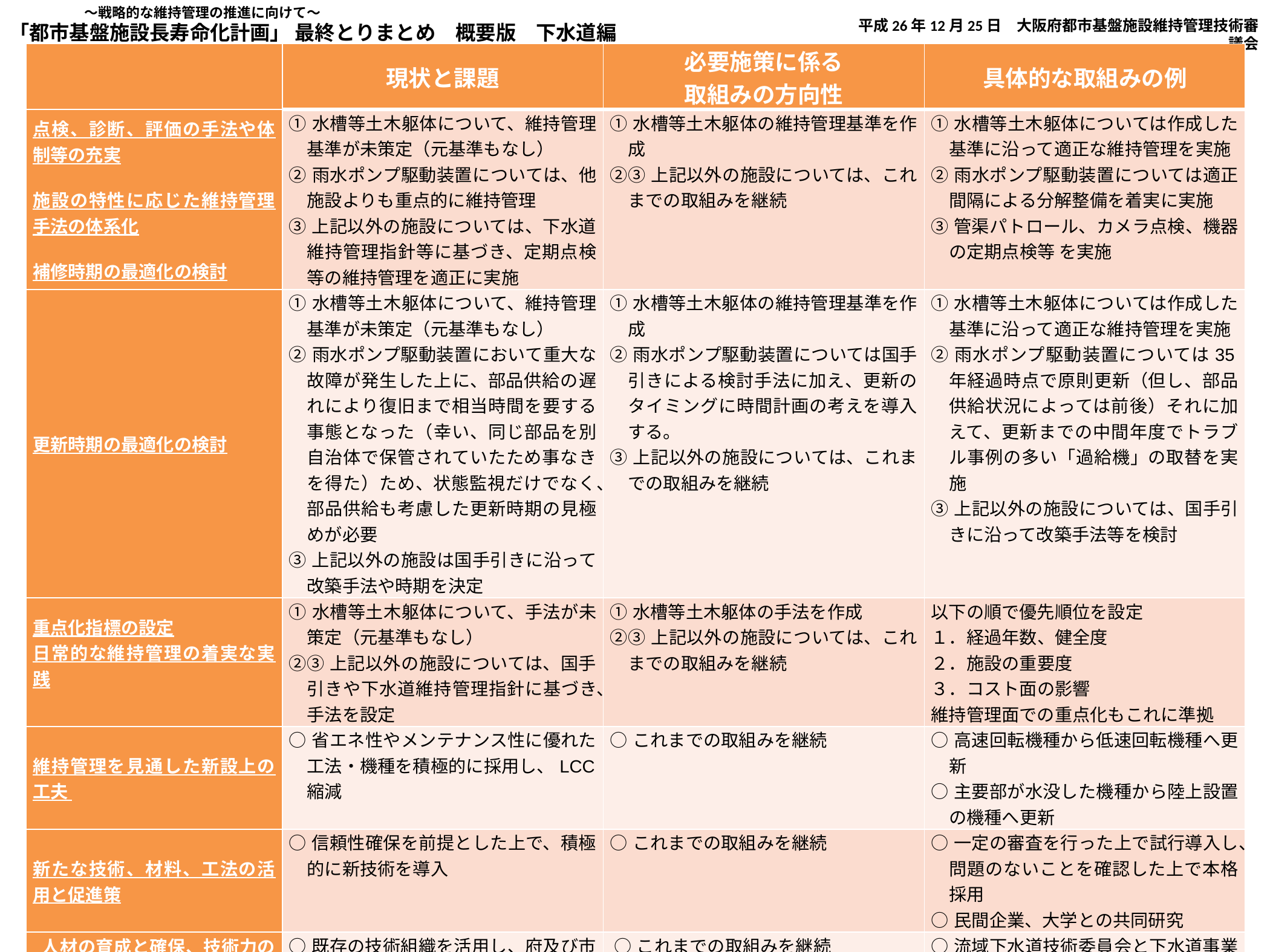

～戦略的な維持管理の推進に向けて～
「都市基盤施設長寿命化計画」 最終とりまとめ　概要版　下水道編
平成26年12月25日　大阪府都市基盤施設維持管理技術審議会
|  | 現状と課題 | 必要施策に係る 取組みの方向性 | 具体的な取組みの例 |
| --- | --- | --- | --- |
| 点検、診断、評価の手法や体制等の充実 施設の特性に応じた維持管理手法の体系化 補修時期の最適化の検討 | ①水槽等土木躯体について、維持管理基準が未策定（元基準もなし） ②雨水ポンプ駆動装置については、他施設よりも重点的に維持管理 ③上記以外の施設については、下水道維持管理指針等に基づき、定期点検等の維持管理を適正に実施 | ①水槽等土木躯体の維持管理基準を作成 ②③上記以外の施設については、これまでの取組みを継続 | ①水槽等土木躯体については作成した基準に沿って適正な維持管理を実施 ②雨水ポンプ駆動装置については適正間隔による分解整備を着実に実施 ③管渠パトロール、カメラ点検、機器の定期点検等 を実施 |
| 更新時期の最適化の検討 | ①水槽等土木躯体について、維持管理基準が未策定（元基準もなし） ②雨水ポンプ駆動装置において重大な故障が発生した上に、部品供給の遅れにより復旧まで相当時間を要する事態となった（幸い、同じ部品を別自治体で保管されていたため事なきを得た）ため、状態監視だけでなく、部品供給も考慮した更新時期の見極めが必要 ③上記以外の施設は国手引きに沿って改築手法や時期を決定 | ①水槽等土木躯体の維持管理基準を作成 ②雨水ポンプ駆動装置については国手引きによる検討手法に加え、更新のタイミングに時間計画の考えを導入する。 ③上記以外の施設については、これまでの取組みを継続 | ①水槽等土木躯体については作成した基準に沿って適正な維持管理を実施 ②雨水ポンプ駆動装置については35年経過時点で原則更新（但し、部品供給状況によっては前後）それに加えて、更新までの中間年度でトラブル事例の多い「過給機」の取替を実施 ③上記以外の施設については、国手引きに沿って改築手法等を検討 |
| 重点化指標の設定 日常的な維持管理の着実な実践 | ①水槽等土木躯体について、手法が未策定（元基準もなし） ②③上記以外の施設については、国手引きや下水道維持管理指針に基づき、手法を設定 | ①水槽等土木躯体の手法を作成 ②③上記以外の施設については、これまでの取組みを継続 | 以下の順で優先順位を設定 １．経過年数、健全度 ２．施設の重要度 ３．コスト面の影響 維持管理面での重点化もこれに準拠 |
| 維持管理を見通した新設上の工夫 | ○省エネ性やメンテナンス性に優れた工法・機種を積極的に採用し、LCC縮減 | ○これまでの取組みを継続 | ○高速回転機種から低速回転機種へ更新 ○主要部が水没した機種から陸上設置の機種へ更新 |
| 新たな技術、材料、工法の活用と促進策 | ○信頼性確保を前提とした上で、積極的に新技術を導入 | ○これまでの取組みを継続 | ○一定の審査を行った上で試行導入し、問題のないことを確認した上で本格採用  ○民間企業、大学との共同研究 |
| 人材の育成と確保、技術力の向上と継承 | ○既存の技術組織を活用し、府及び市町村職員の技術力の向上を図る | ○これまでの取組みを継続 | ○流域下水道技術委員会と下水道事業促進協議会の技術部会の活動 |
| 現場や地域を重視した維持管理の実践 | ○府内市町村や大学との連携強化に取り組む | ○これまでの取組みを継続 | ○下水道事業促進協議会や下水道技術研究会の活動 |
| 維持管理業務の改善と魅力向上のあり方 | ○下水道施設の維持管理は、外部委託が大半であるため、業務内容に応じた点検業者等の選定を適切に実施 | ○これまでの取組みを継続 | ○運転管理業務委託について、一般競争入札で長期継続契約 ○高度な知識を要するものは専門メーカーへ随意契約 |